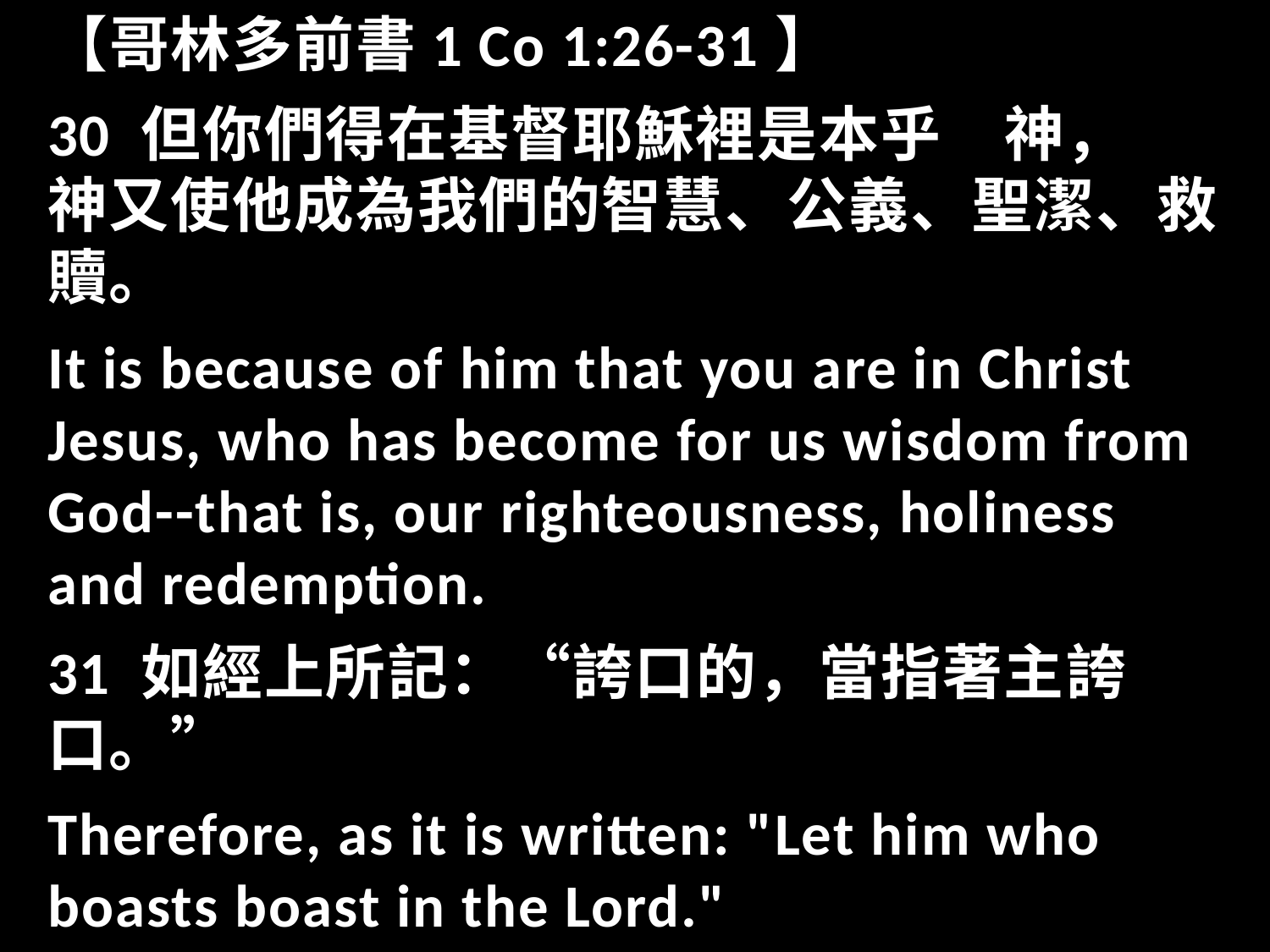

【哥林多前書1 Co 1:26-31】
30 但你們得在基督耶穌裡是本乎　神，　神又使他成為我們的智慧、公義、聖潔、救贖。
It is because of him that you are in Christ Jesus, who has become for us wisdom from God--that is, our righteousness, holiness and redemption.
31 如經上所記：“誇口的，當指著主誇口。”
Therefore, as it is written: "Let him who boasts boast in the Lord."